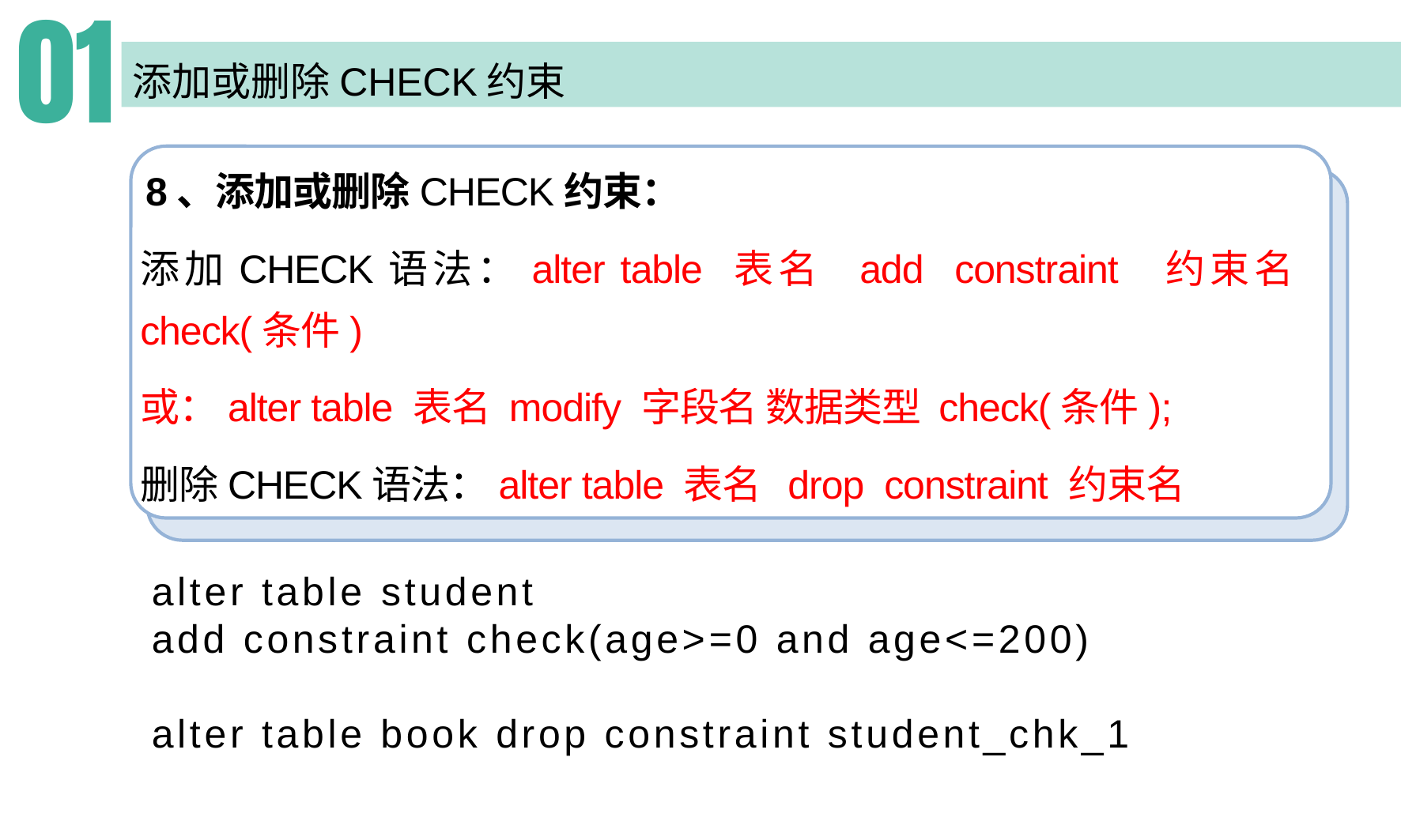

01

添加或删除CHECK约束

8、添加或删除CHECK约束：
添加CHECK语法：alter table 表名  add  constraint  约束名  check(条件)
或：alter table 表名 modify 字段名 数据类型 check(条件);
删除CHECK语法：alter table 表名  drop  constraint 约束名
alter table student
add constraint check(age>=0 and age<=200)

alter table book drop constraint student_chk_1